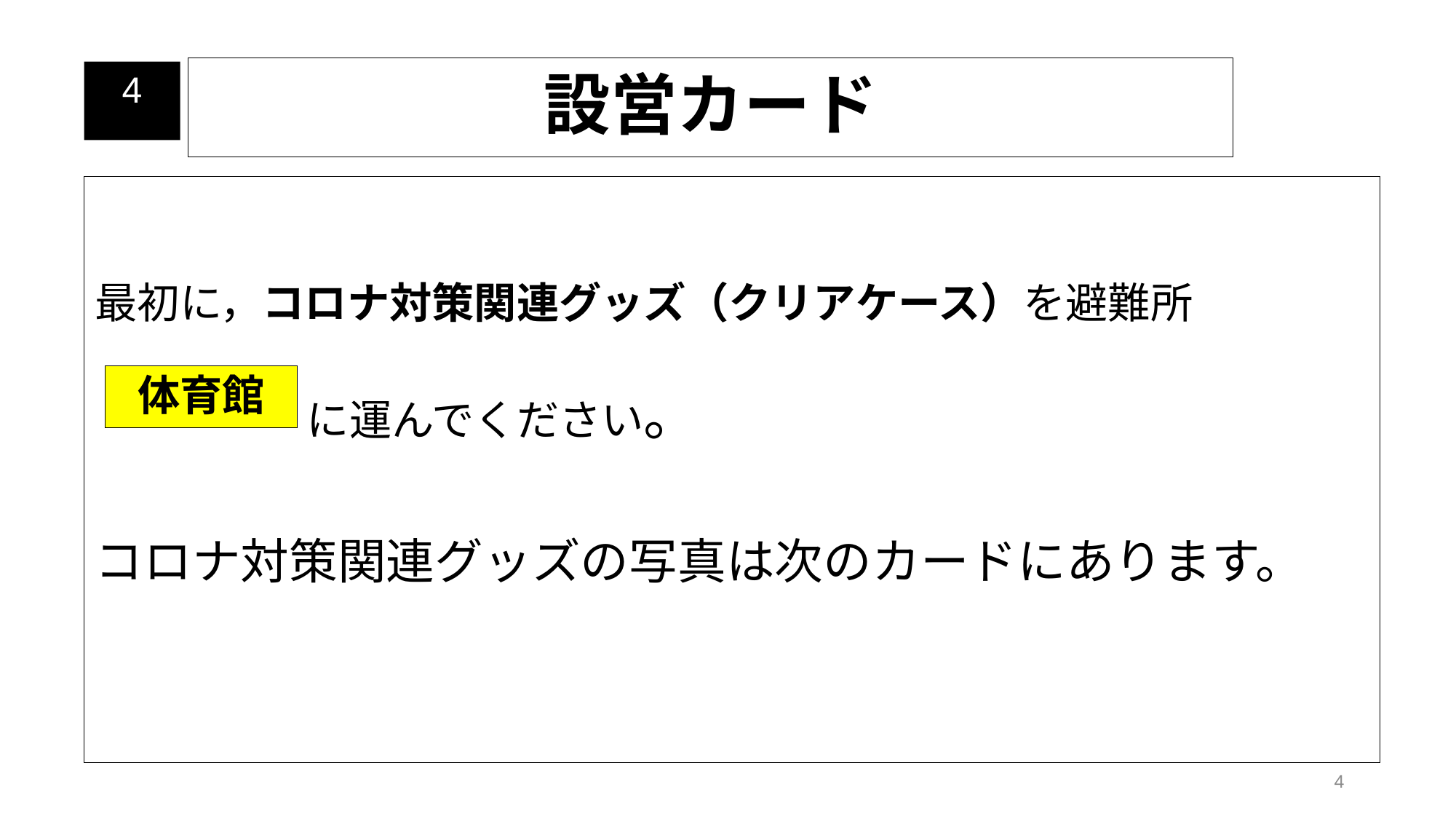

設営カード
4
最初に，コロナ対策関連グッズ（クリアケース）を避難所
　　　　　に運んでください。

コロナ対策関連グッズの写真は次のカードにあります。

体育館

4